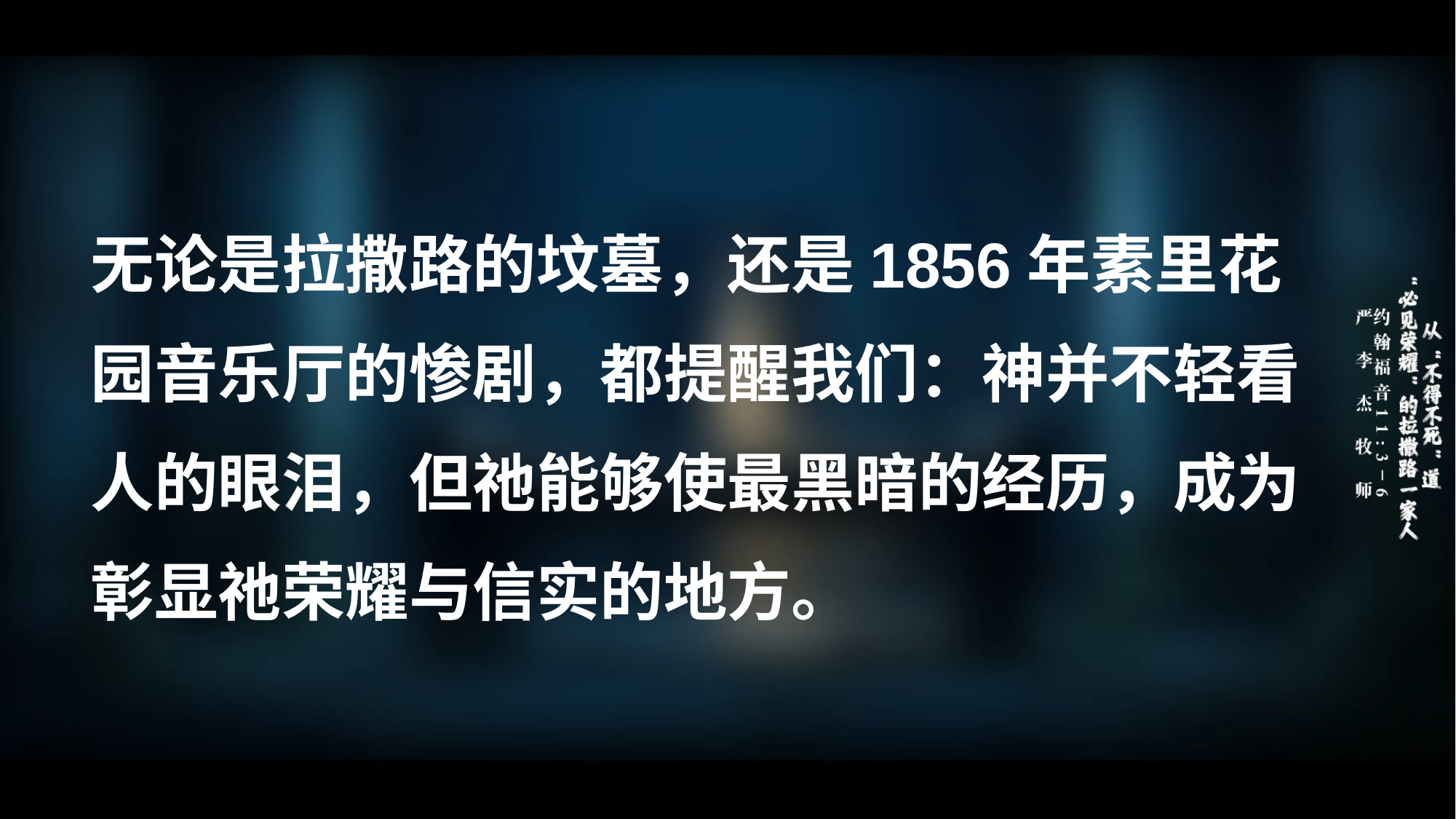

无论是拉撒路的坟墓，还是1856年素里花园音乐厅的惨剧，都提醒我们：神并不轻看人的眼泪，但祂能够使最黑暗的经历，成为
彰显祂荣耀与信实的地方。